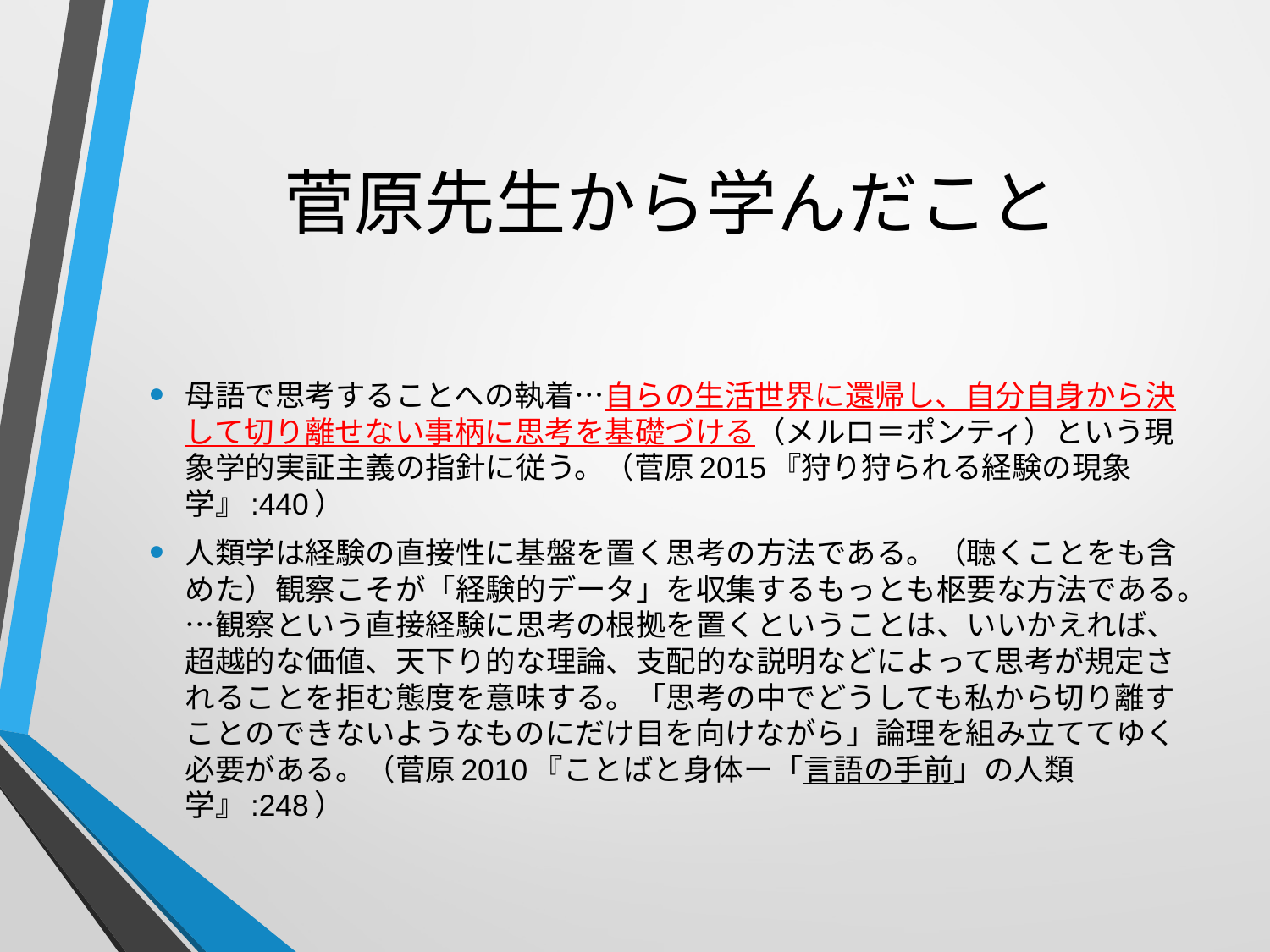

# 菅原先生から学んだこと
母語で思考することへの執着…自らの生活世界に還帰し、自分自身から決して切り離せない事柄に思考を基礎づける（メルロ＝ポンティ）という現象学的実証主義の指針に従う。（菅原2015『狩り狩られる経験の現象学』:440）
人類学は経験の直接性に基盤を置く思考の方法である。（聴くことをも含めた）観察こそが「経験的データ」を収集するもっとも枢要な方法である。…観察という直接経験に思考の根拠を置くということは、いいかえれば、超越的な価値、天下り的な理論、支配的な説明などによって思考が規定されることを拒む態度を意味する。「思考の中でどうしても私から切り離すことのできないようなものにだけ目を向けながら」論理を組み立ててゆく必要がある。（菅原2010『ことばと身体ー「言語の手前」の人類学』:248）